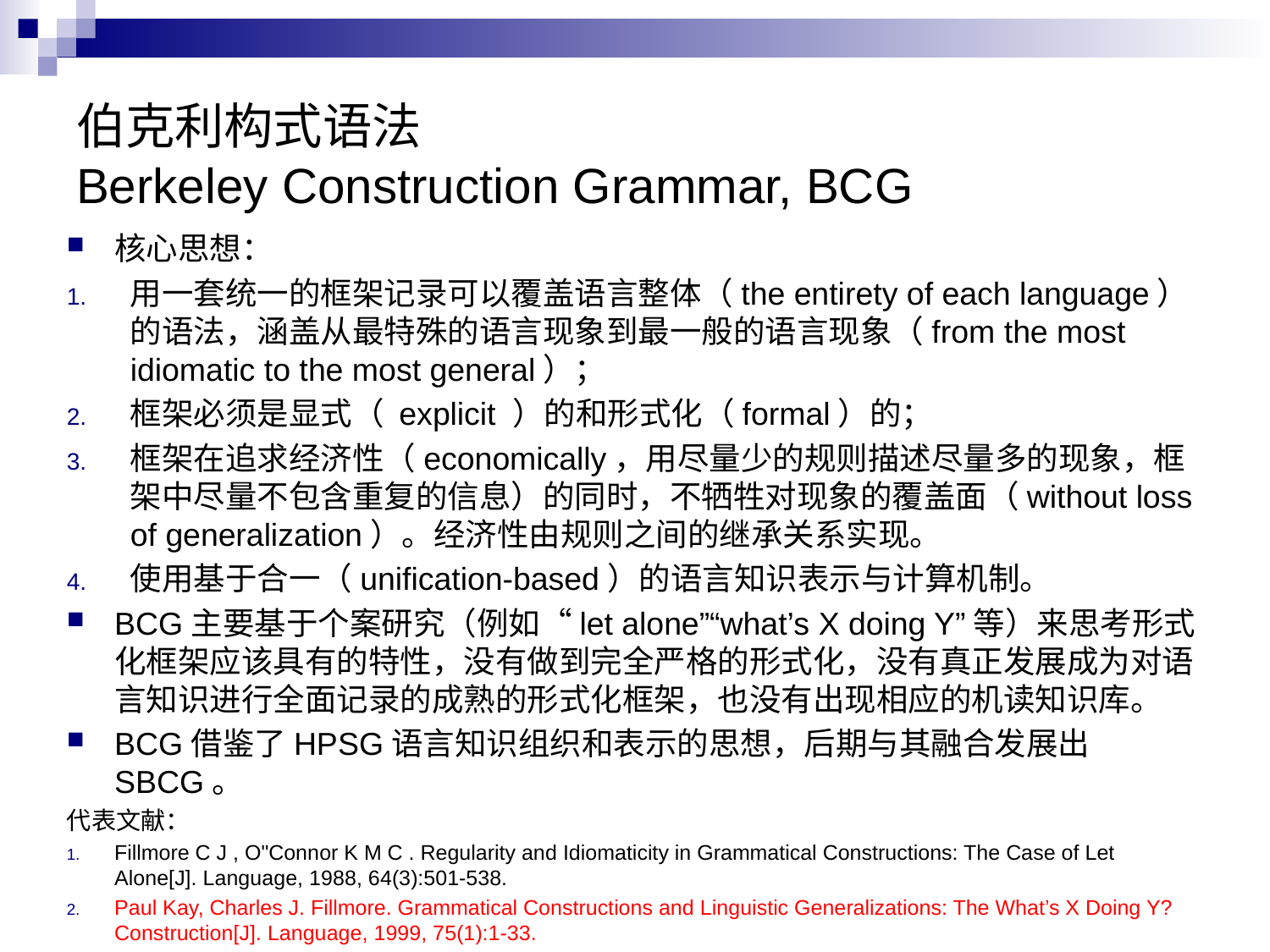

# 伯克利构式语法 Berkeley Construction Grammar, BCG
核心思想：
用一套统一的框架记录可以覆盖语言整体（the entirety of each language）的语法，涵盖从最特殊的语言现象到最一般的语言现象（from the most idiomatic to the most general）；
框架必须是显式（ explicit ）的和形式化（formal）的；
框架在追求经济性（economically，用尽量少的规则描述尽量多的现象，框架中尽量不包含重复的信息）的同时，不牺牲对现象的覆盖面（without loss of generalization）。经济性由规则之间的继承关系实现。
使用基于合一（unification-based）的语言知识表示与计算机制。
BCG主要基于个案研究（例如“let alone”“what’s X doing Y”等）来思考形式化框架应该具有的特性，没有做到完全严格的形式化，没有真正发展成为对语言知识进行全面记录的成熟的形式化框架，也没有出现相应的机读知识库。
BCG借鉴了HPSG语言知识组织和表示的思想，后期与其融合发展出SBCG。
代表文献：
Fillmore C J , O"Connor K M C . Regularity and Idiomaticity in Grammatical Constructions: The Case of Let Alone[J]. Language, 1988, 64(3):501-538.
Paul Kay, Charles J. Fillmore. Grammatical Constructions and Linguistic Generalizations: The What’s X Doing Y? Construction[J]. Language, 1999, 75(1):1-33.
Paul Kay. An Informal Sketch of a Formal Architecture for Construction Grammar[J]. Grammars, 2002, 5(1):1-19.